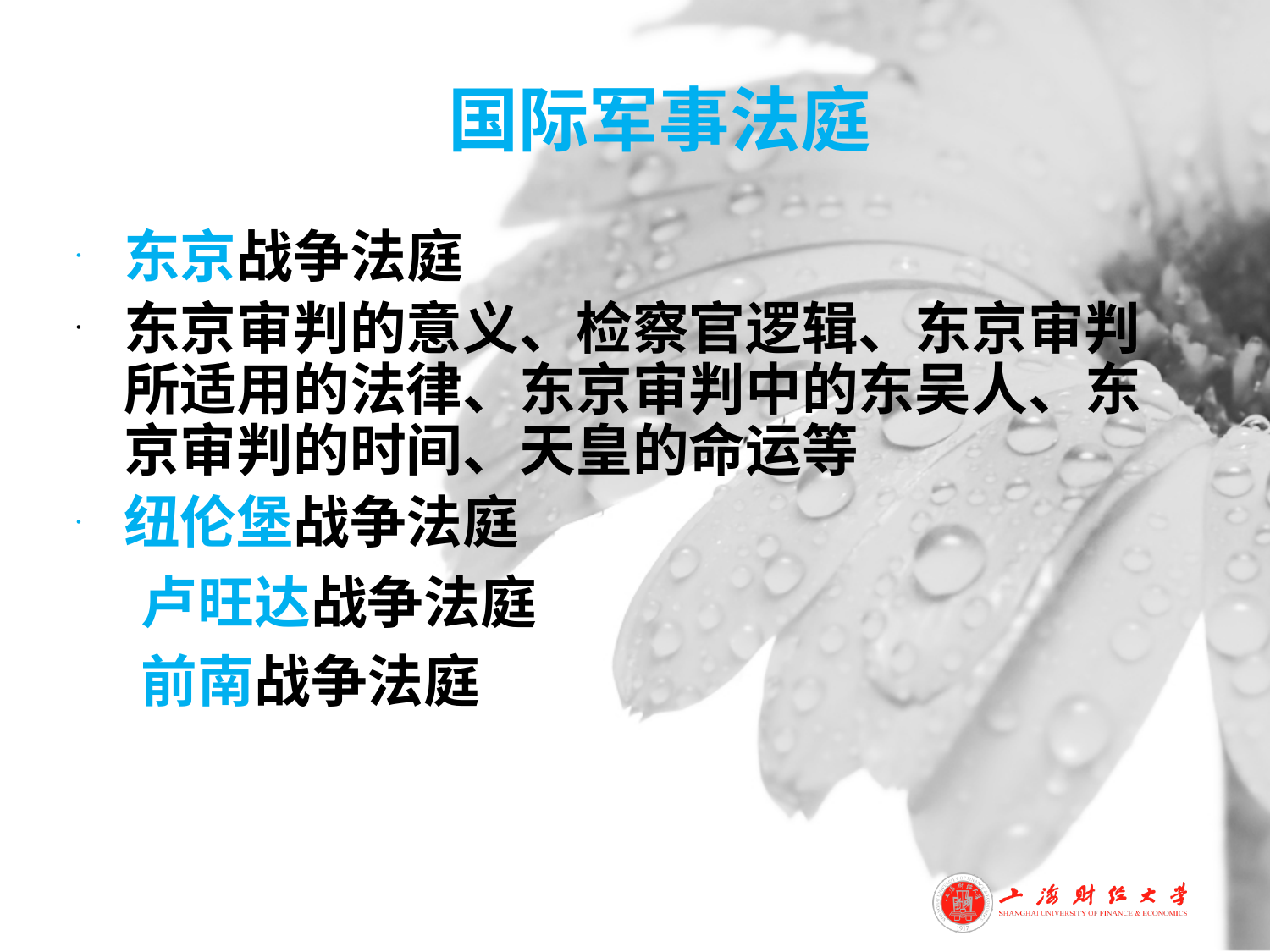

# 国际军事法庭
东京战争法庭
东京审判的意义、检察官逻辑、东京审判所适用的法律、东京审判中的东吴人、东京审判的时间、天皇的命运等
纽伦堡战争法庭
    卢旺达战争法庭
    前南战争法庭